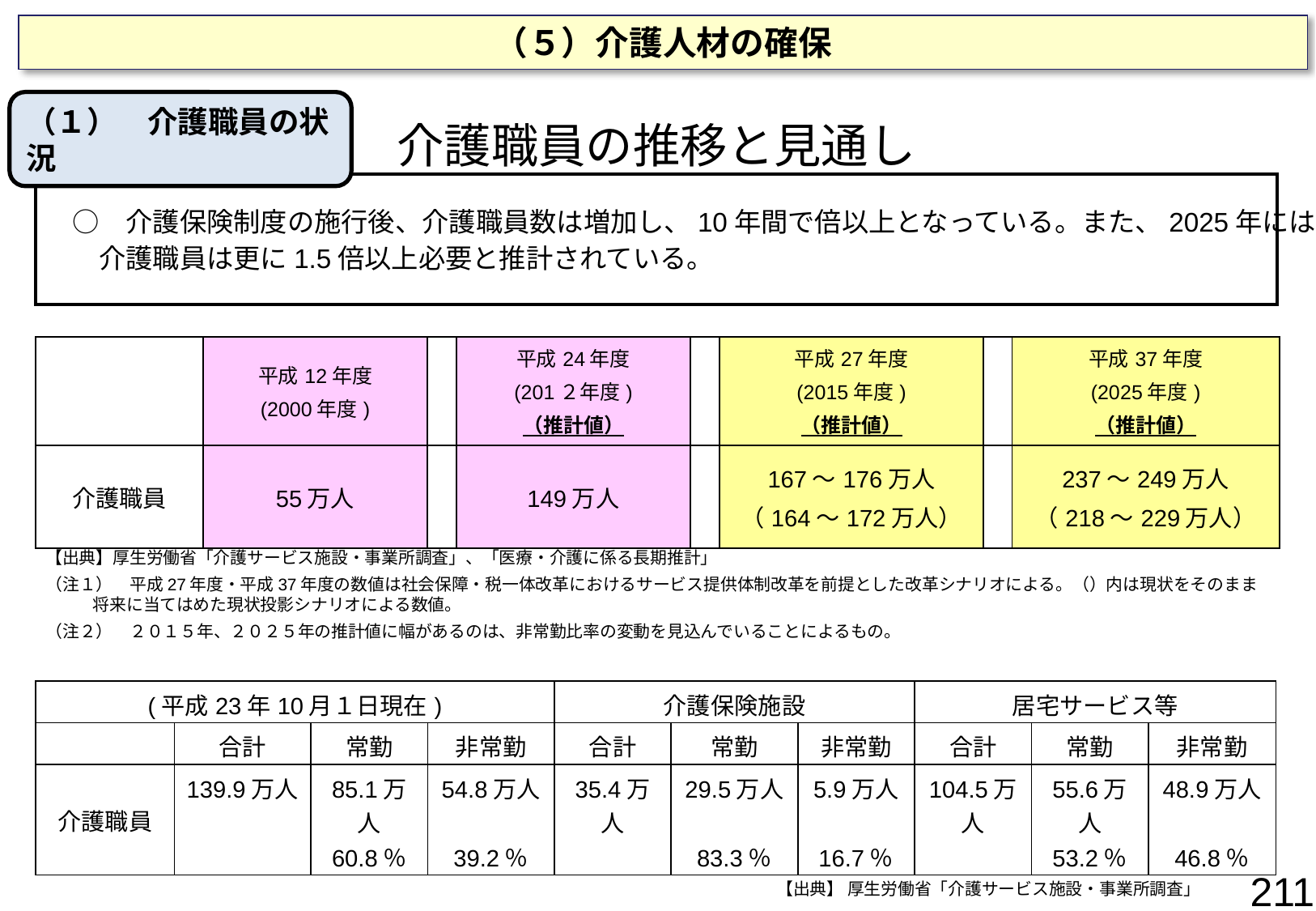

（５）介護人材の確保
（１）　介護職員の状況
介護職員の推移と見通し
　○　介護保険制度の施行後、介護職員数は増加し、10年間で倍以上となっている。また、2025年には、
　　介護職員は更に1.5倍以上必要と推計されている。
|  | 平成12年度 (2000年度) |  | 平成24年度 (201２年度) （推計値） |  | 平成27年度 (2015年度) （推計値） |  | 平成37年度 (2025年度) （推計値） |
| --- | --- | --- | --- | --- | --- | --- | --- |
| 介護職員 | 55万人 |  | 149万人 |  | 167～176万人 （164～172万人） |  | 237～249万人 （218～229万人） |
【出典】厚生労働省「介護サービス施設・事業所調査」、「医療・介護に係る長期推計」
（注１）　平成27年度・平成37年度の数値は社会保障・税一体改革におけるサービス提供体制改革を前提とした改革シナリオによる。（）内は現状をそのまま将来に当てはめた現状投影シナリオによる数値。
（注２）　２０１５年、２０２５年の推計値に幅があるのは、非常勤比率の変動を見込んでいることによるもの。
| (平成23年10月１日現在) |  |  |  | 介護保険施設 |  |  | 居宅サービス等 |  |  |
| --- | --- | --- | --- | --- | --- | --- | --- | --- | --- |
|  | 合計 | 常勤 | 非常勤 | 合計 | 常勤 | 非常勤 | 合計 | 常勤 | 非常勤 |
| 介護職員 | 139.9万人 | 85.1万人 | 54.8万人 | 35.4万人 | 29.5万人 | 5.9万人 | 104.5万人 | 55.6万人 | 48.9万人 |
|  |  | 60.8％ | 39.2％ |  | 83.3％ | 16.7％ |  | 53.2％ | 46.8％ |
211
【出典】 厚生労働省「介護サービス施設・事業所調査」